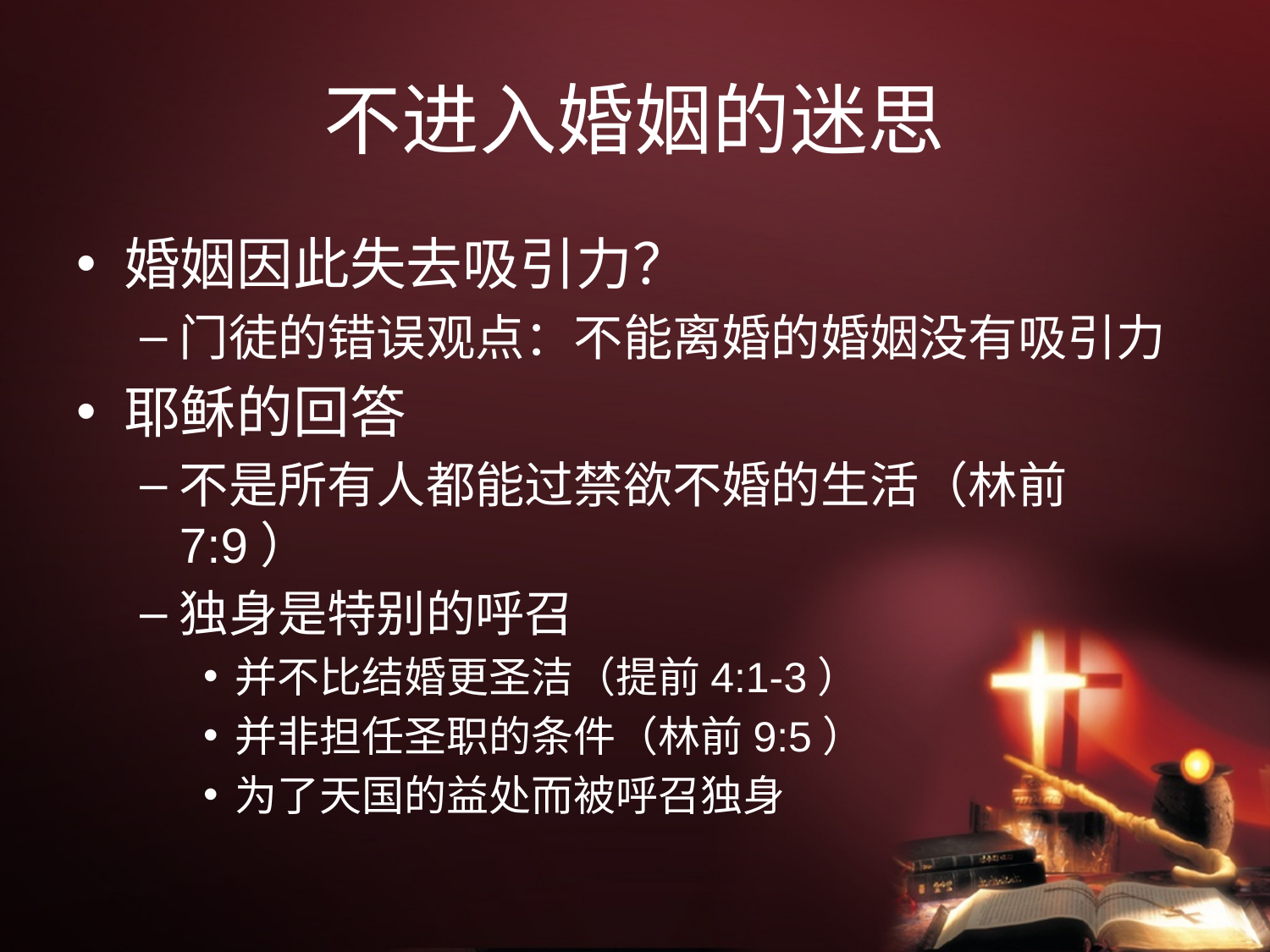

# 不进入婚姻的迷思
婚姻因此失去吸引力？
门徒的错误观点：不能离婚的婚姻没有吸引力
耶稣的回答
不是所有人都能过禁欲不婚的生活（林前7:9）
独身是特别的呼召
并不比结婚更圣洁（提前4:1-3）
并非担任圣职的条件（林前9:5）
为了天国的益处而被呼召独身